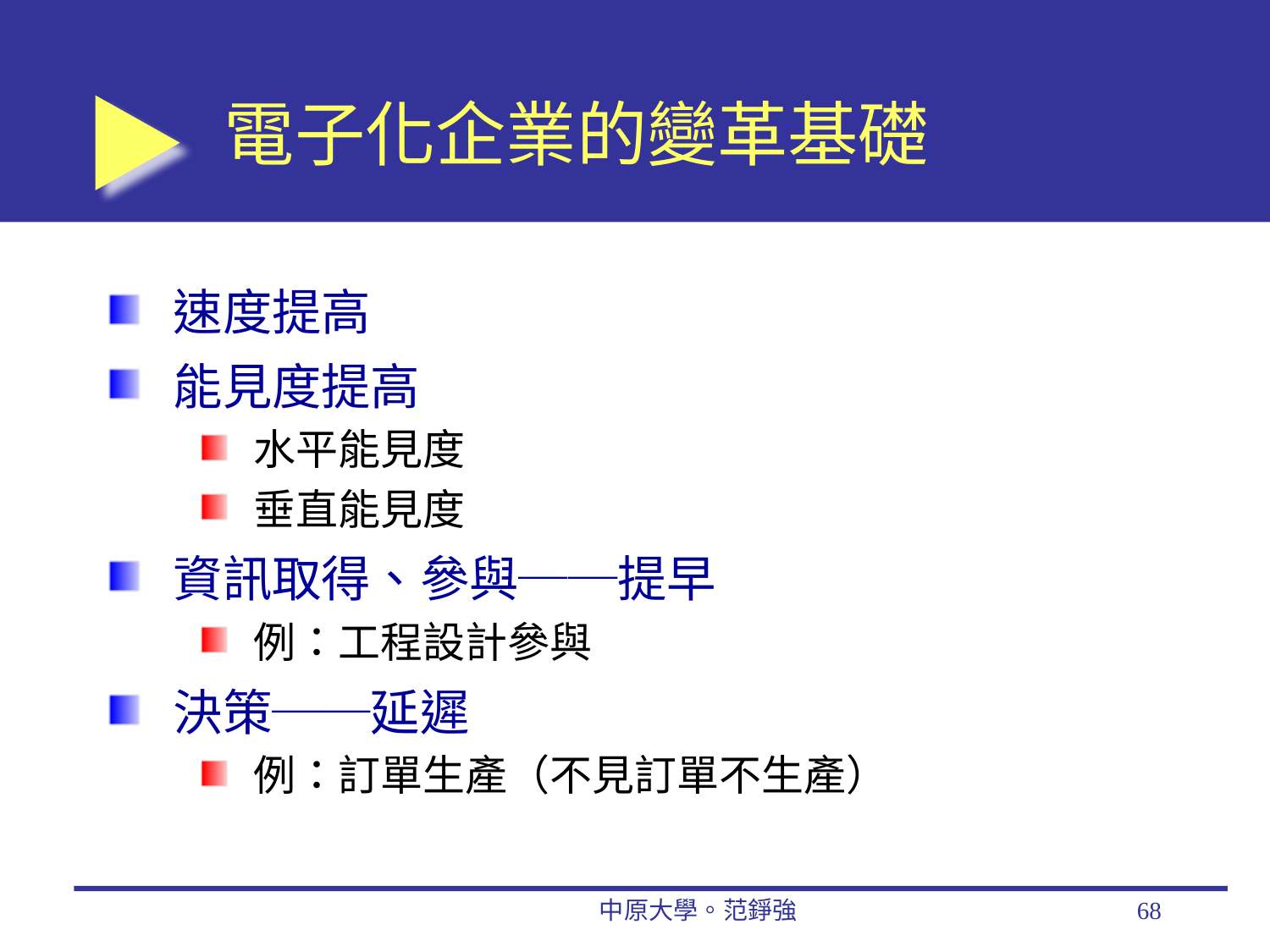

# 電子化企業的變革基礎
速度提高
能見度提高
水平能見度
垂直能見度
資訊取得、參與──提早
例：工程設計參與
決策──延遲
例：訂單生產（不見訂單不生產）
中原大學。范錚強
68